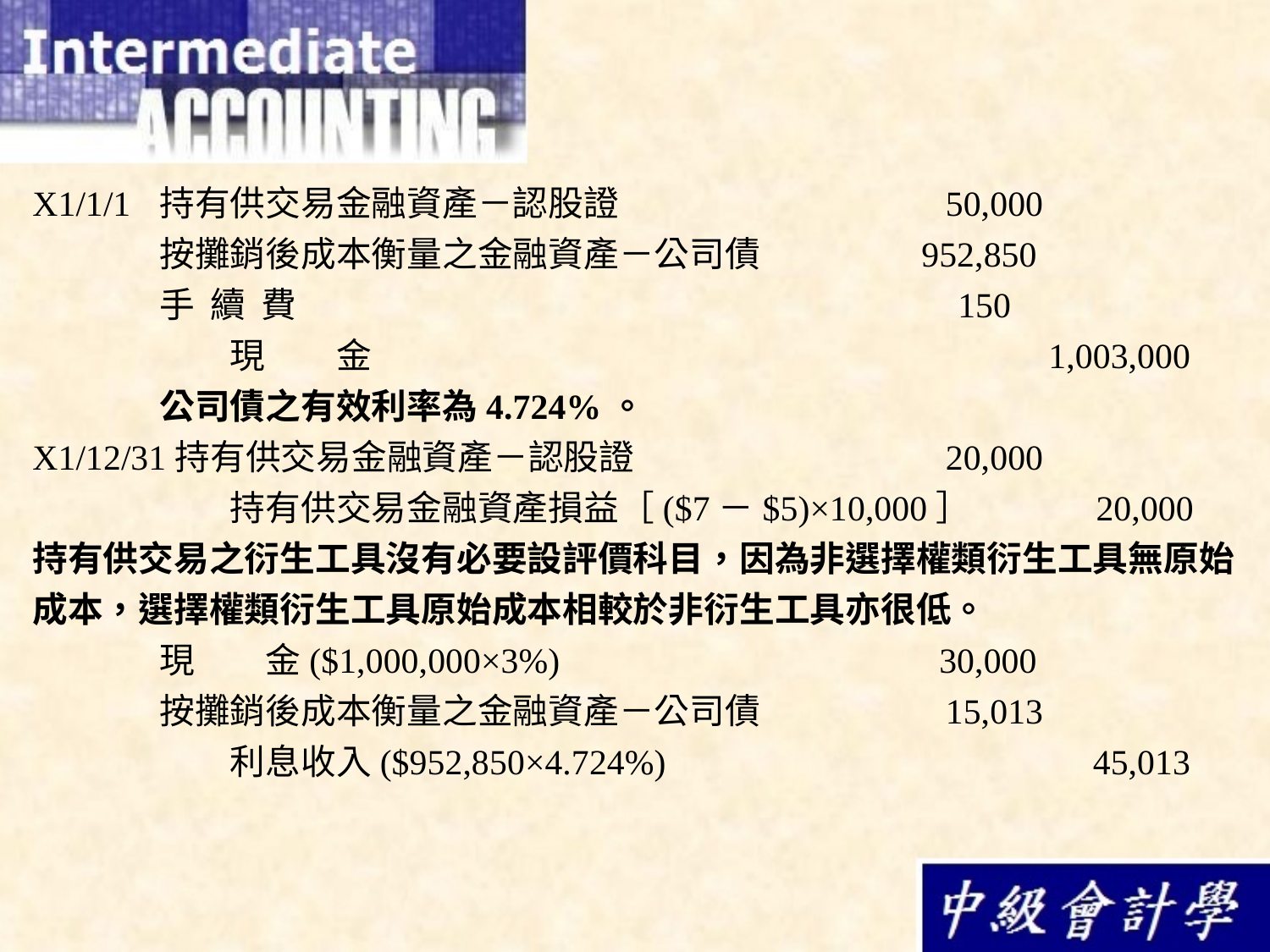

X1/1/1	持有供交易金融資產－認股證			  50,000
	按攤銷後成本衡量之金融資產－公司債		952,850
	手  續  費			                                    150
	　　現　　金						1,003,000
	公司債之有效利率為4.724%。
X1/12/31持有供交易金融資產－認股證			  20,000
	　　持有供交易金融資產損益［($7－$5)×10,000］	     20,000
持有供交易之衍生工具沒有必要設評價科目，因為非選擇權類衍生工具無原始成本，選擇權類衍生工具原始成本相較於非衍生工具亦很低。
	現　　金($1,000,000×3%)			  30,000
	按攤銷後成本衡量之金融資產－公司債		  15,013
	　　利息收入($952,850×4.724%)				     45,013